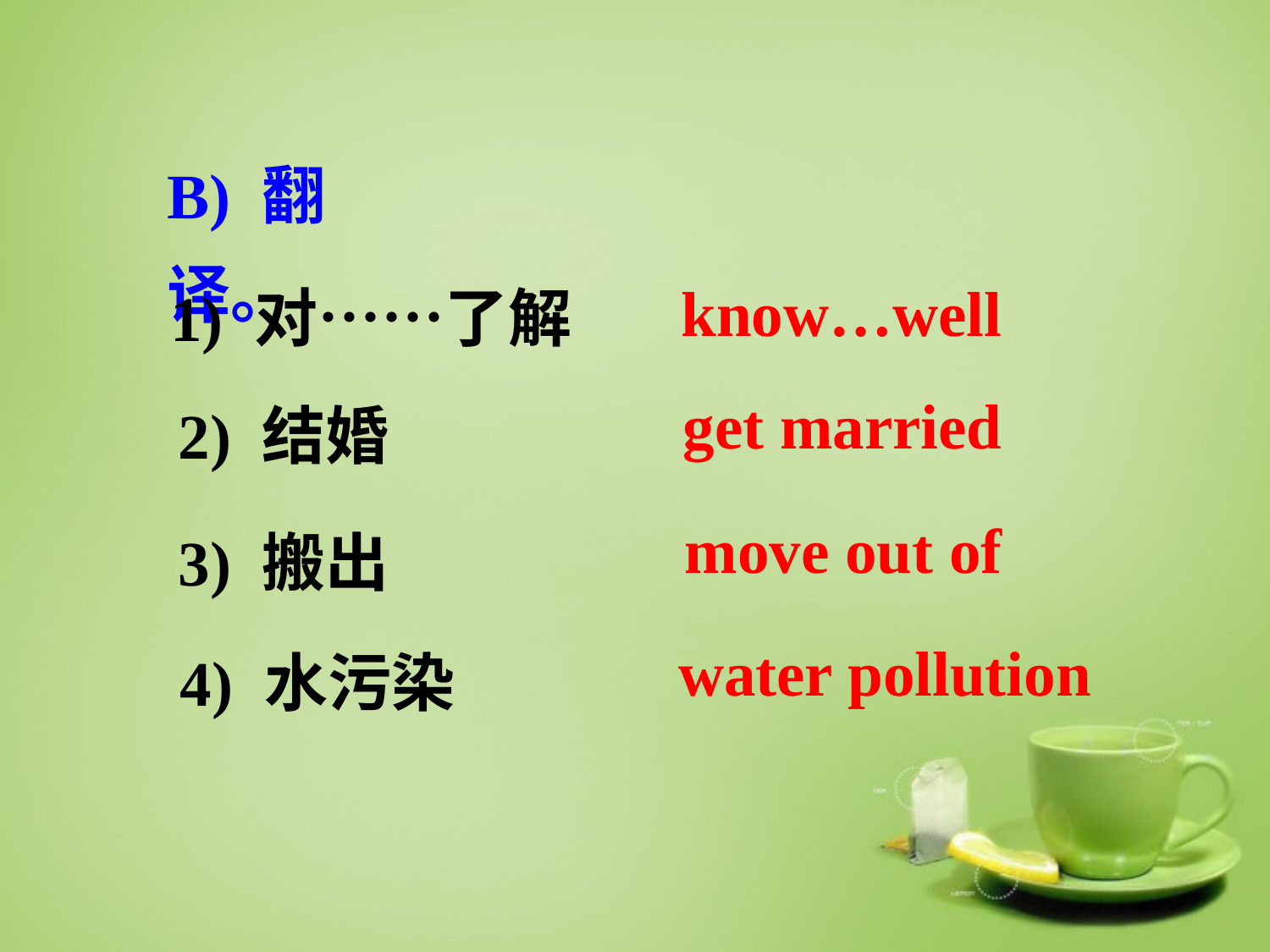

B) 翻译。
know…well
1) 对……了解
get married
2) 结婚
move out of
3) 搬出
water pollution
4) 水污染